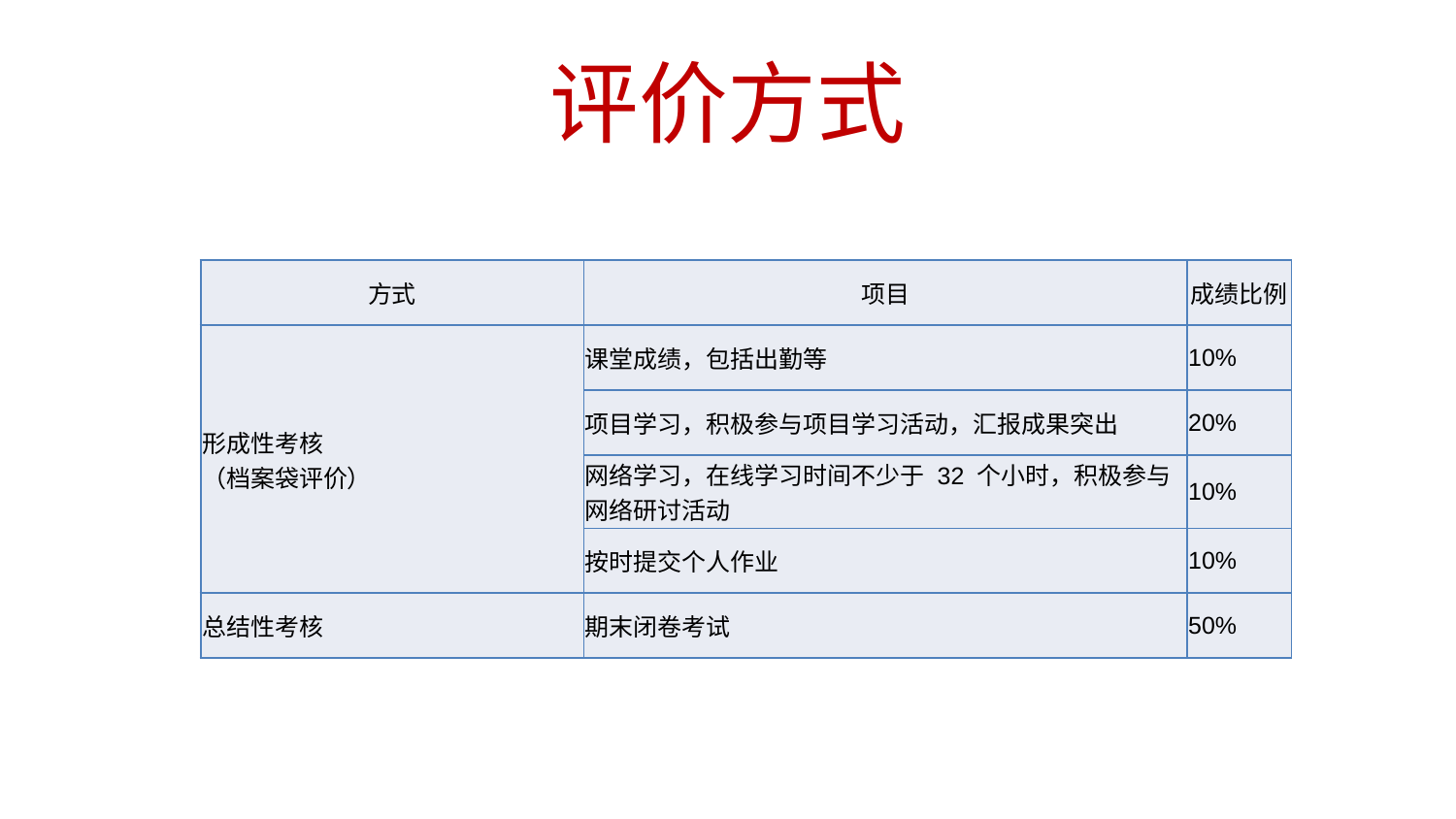

# 评价方式
| 方式 | 项目 | 成绩比例 |
| --- | --- | --- |
| 形成性考核 （档案袋评价） | 课堂成绩，包括出勤等 | 10% |
|  | 项目学习，积极参与项目学习活动，汇报成果突出 | 20% |
|  | 网络学习，在线学习时间不少于 32 个小时，积极参与网络研讨活动 | 10% |
|  | 按时提交个人作业 | 10% |
| 总结性考核 | 期末闭卷考试 | 50% |